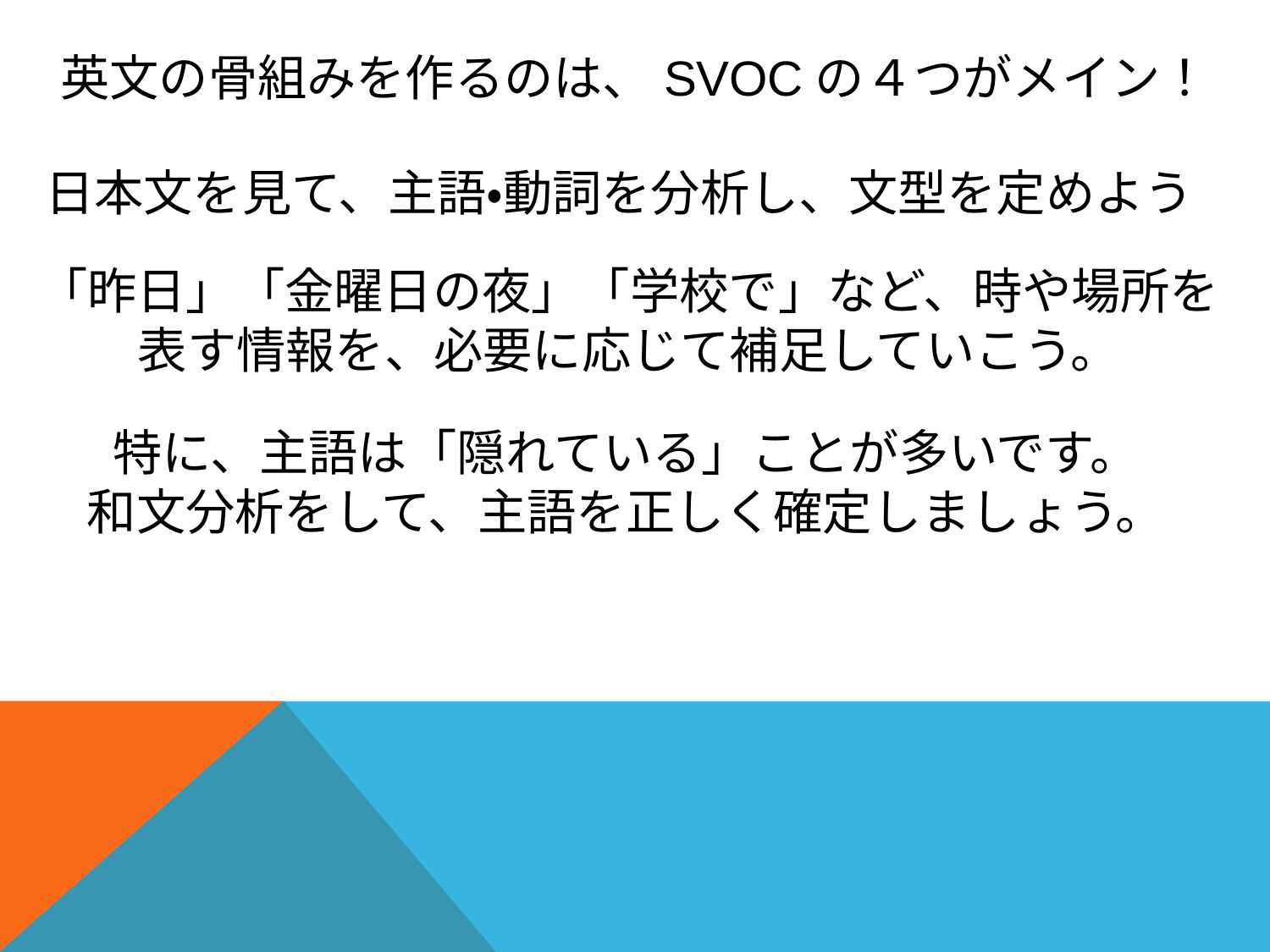

英文の骨組みを作るのは、SVOCの４つがメイン！
日本文を見て、主語・動詞を分析し、文型を定めよう
「昨日」「金曜日の夜」「学校で」など、時や場所を表す情報を、必要に応じて補足していこう。

特に、主語は「隠れている」ことが多いです。
和文分析をして、主語を正しく確定しましょう。